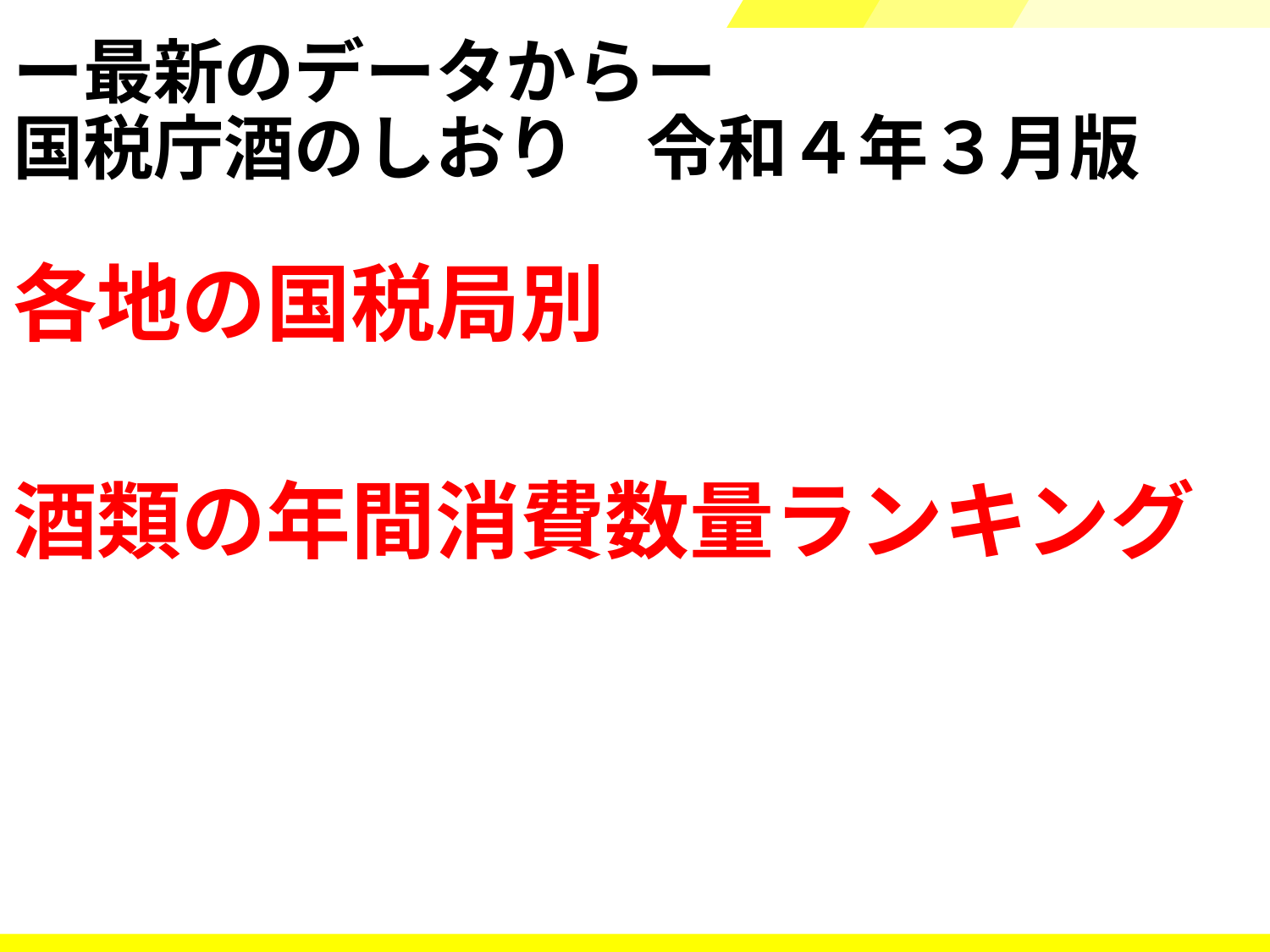

# ー最新のデータからー 国税庁酒のしおり　令和４年３月版
各地の国税局別

酒類の年間消費数量ランキング